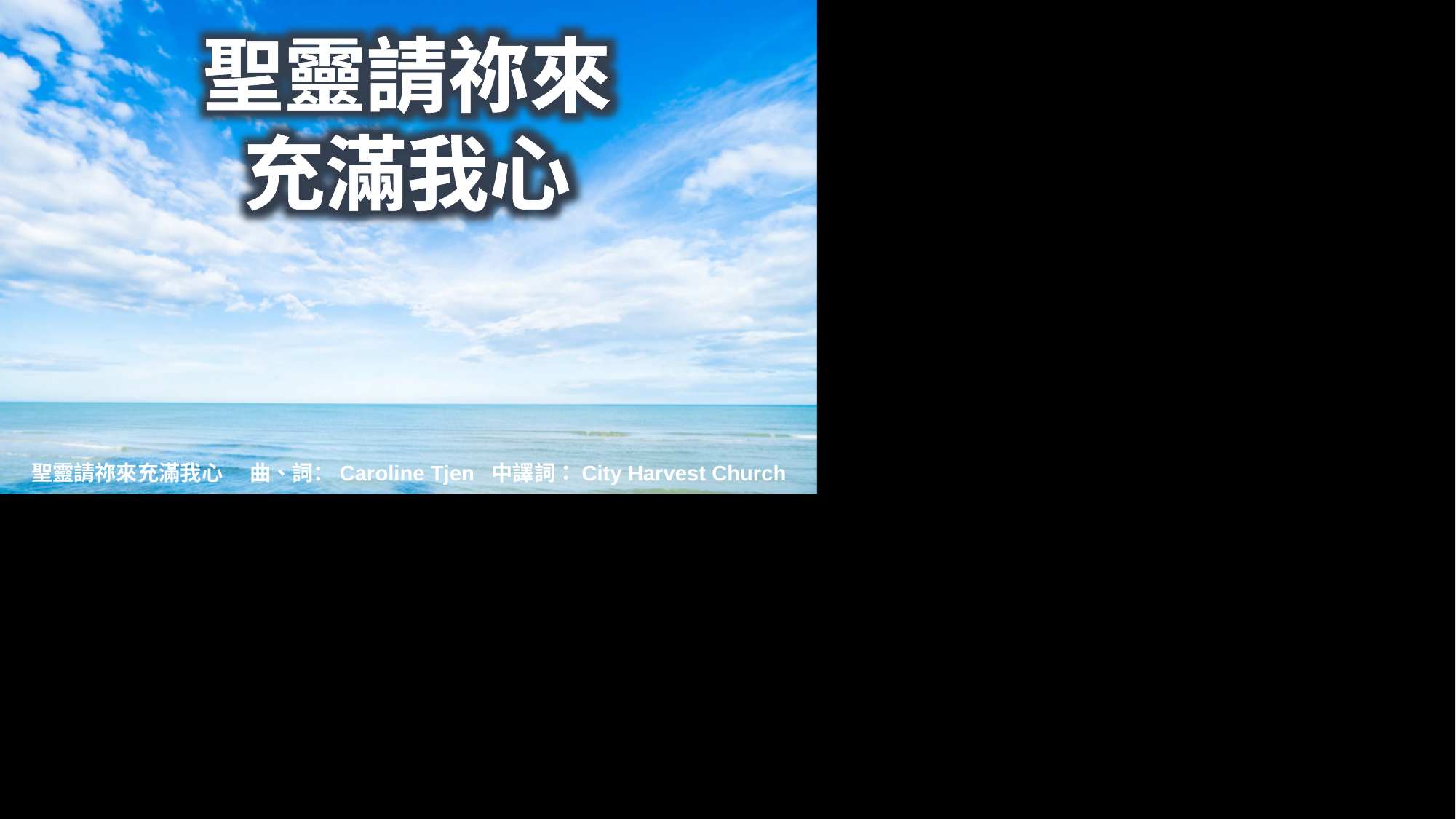

聖靈請祢來
充滿我心
聖靈請祢來充滿我心	曲、詞：Caroline Tjen  中譯詞：City Harvest Church